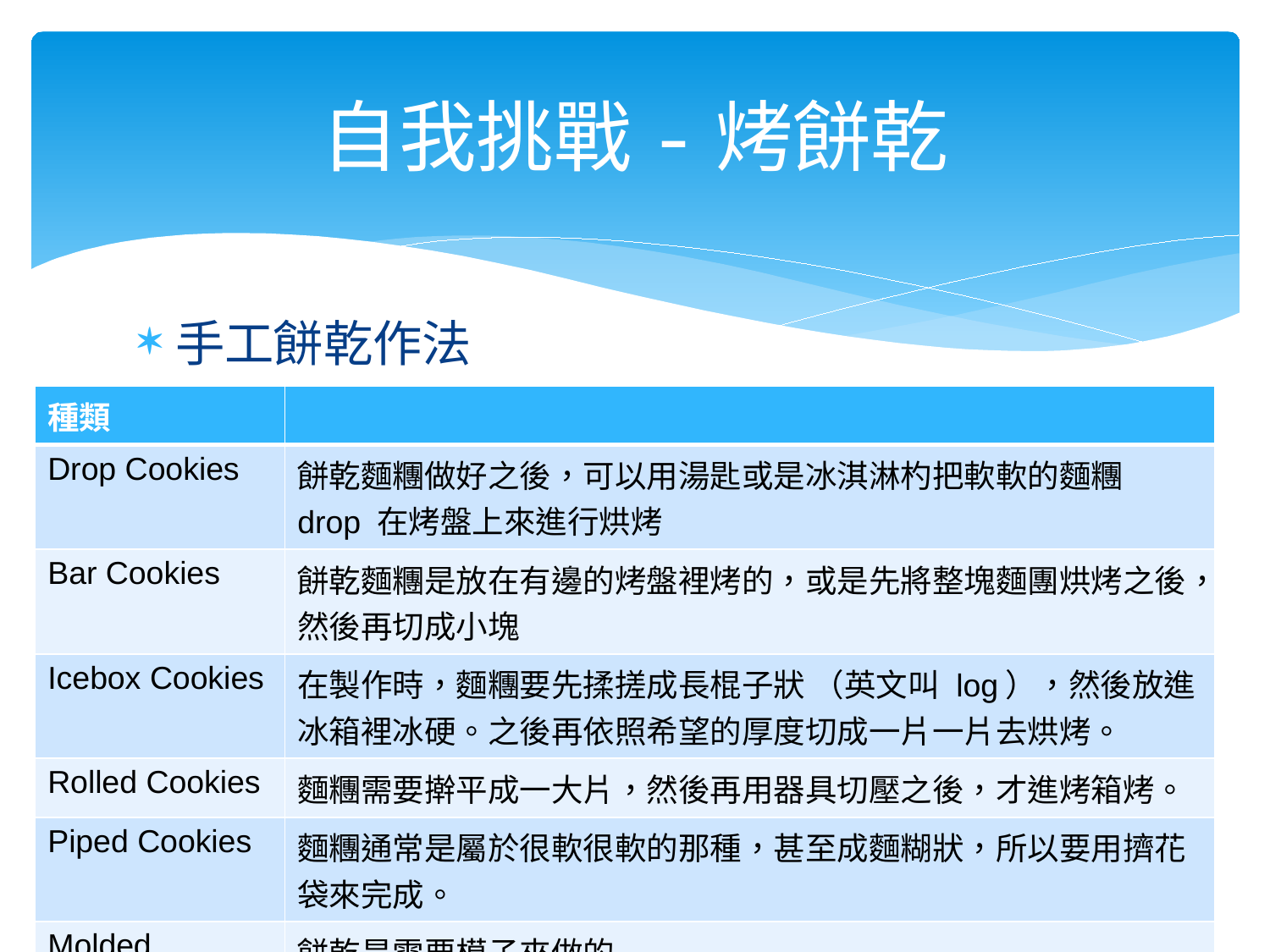

# 自我挑戰-烤餅乾
手工餅乾作法

| 種類 |  |
| --- | --- |
| Drop Cookies | 餅乾麵糰做好之後，可以用湯匙或是冰淇淋杓把軟軟的麵糰 drop 在烤盤上來進行烘烤 |
| Bar Cookies | 餅乾麵糰是放在有邊的烤盤裡烤的，或是先將整塊麵團烘烤之後，然後再切成小塊 |
| Icebox Cookies | 在製作時，麵糰要先揉搓成長棍子狀 （英文叫 log），然後放進冰箱裡冰硬。之後再依照希望的厚度切成一片一片去烘烤。 |
| Rolled Cookies | 麵糰需要擀平成一大片，然後再用器具切壓之後，才進烤箱烤。 |
| Piped Cookies | 麵糰通常是屬於很軟很軟的那種，甚至成麵糊狀，所以要用擠花袋來完成。 |
| Molded Cookies | 餅乾是需要模子來做的 |